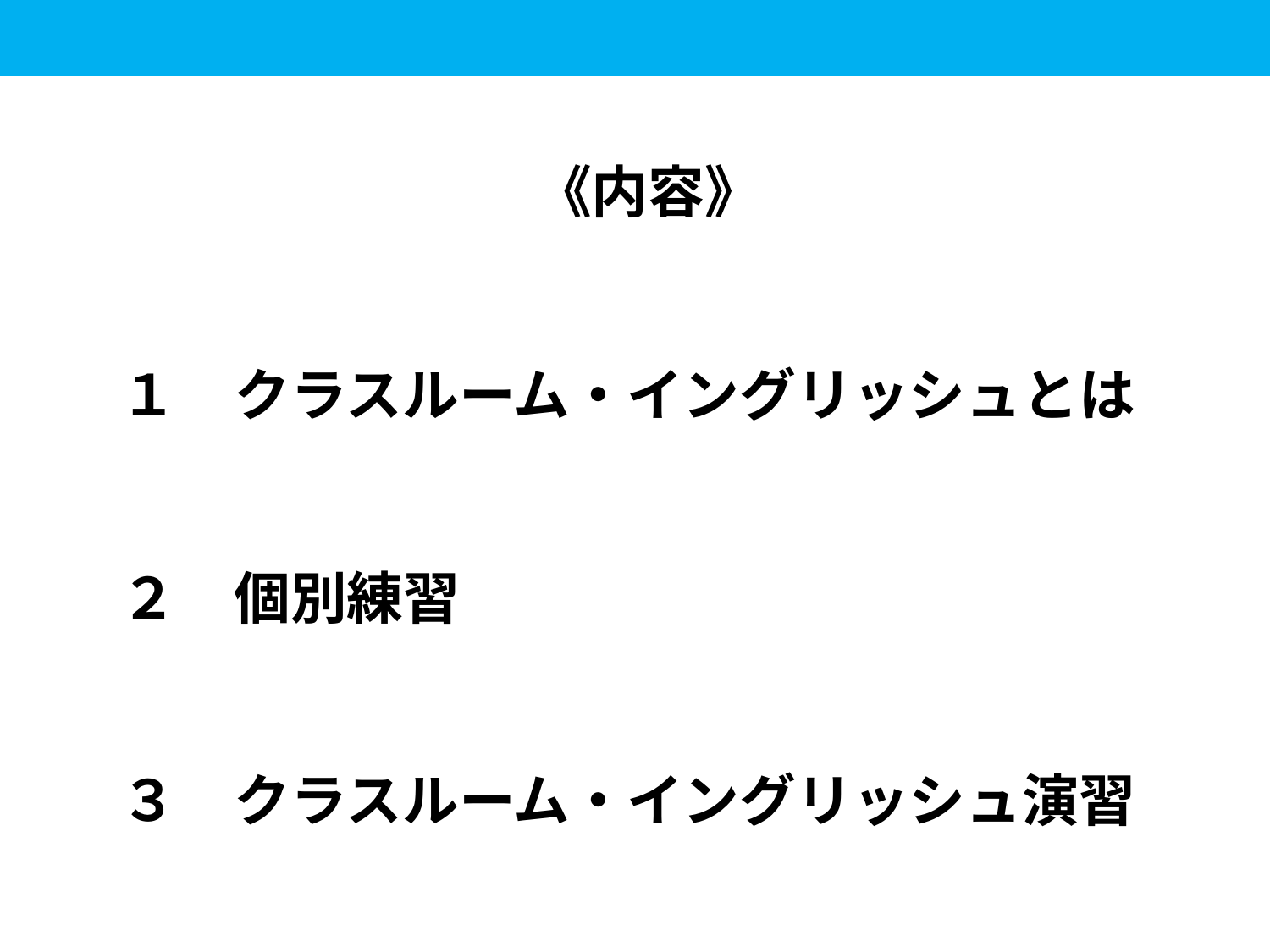

《内容》

１　クラスルーム・イングリッシュとは

２　個別練習

３　クラスルーム・イングリッシュ演習